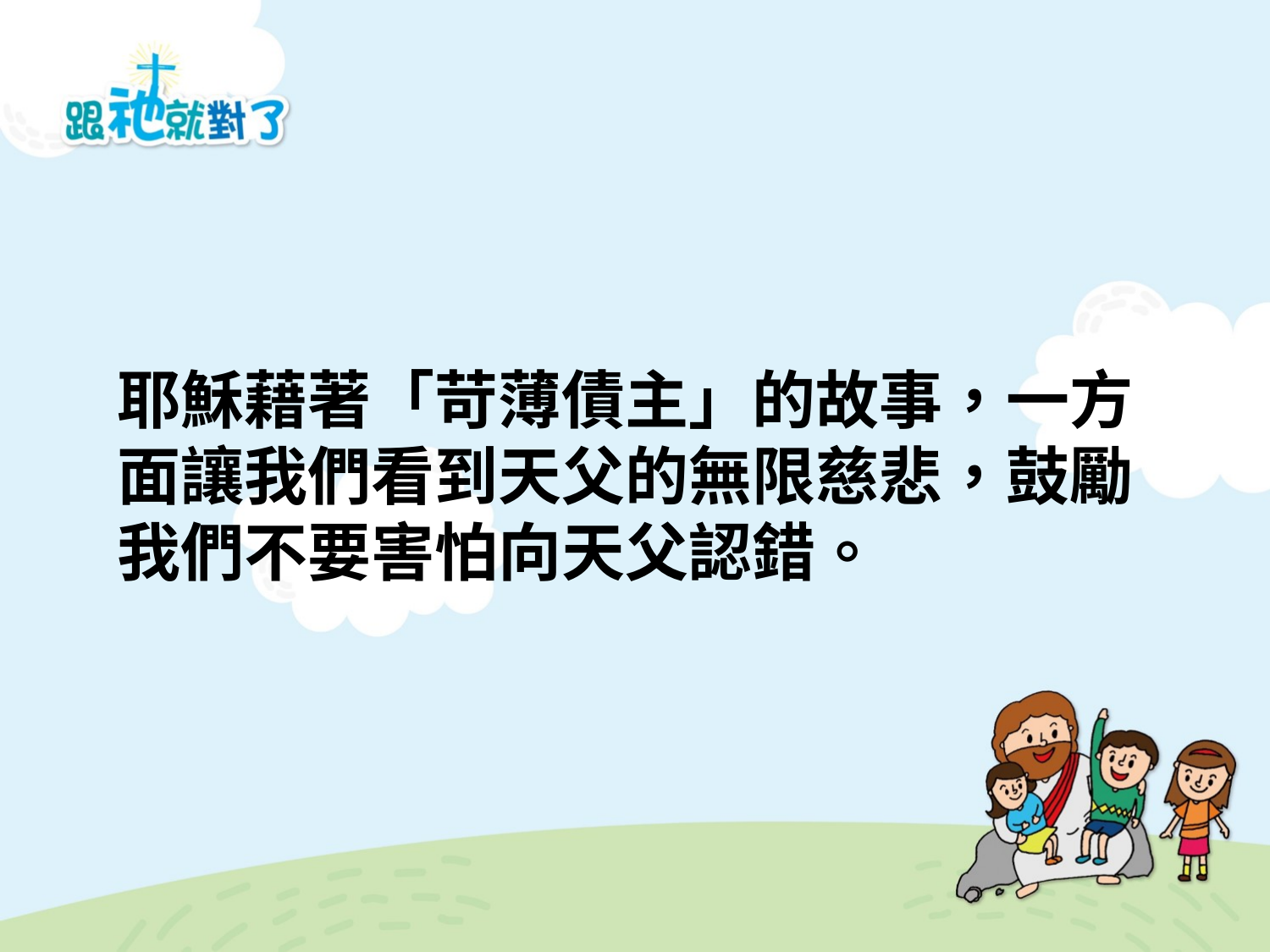

耶穌藉著「苛薄債主」的故事，一方面讓我們看到天父的無限慈悲，鼓勵我們不要害怕向天父認錯。